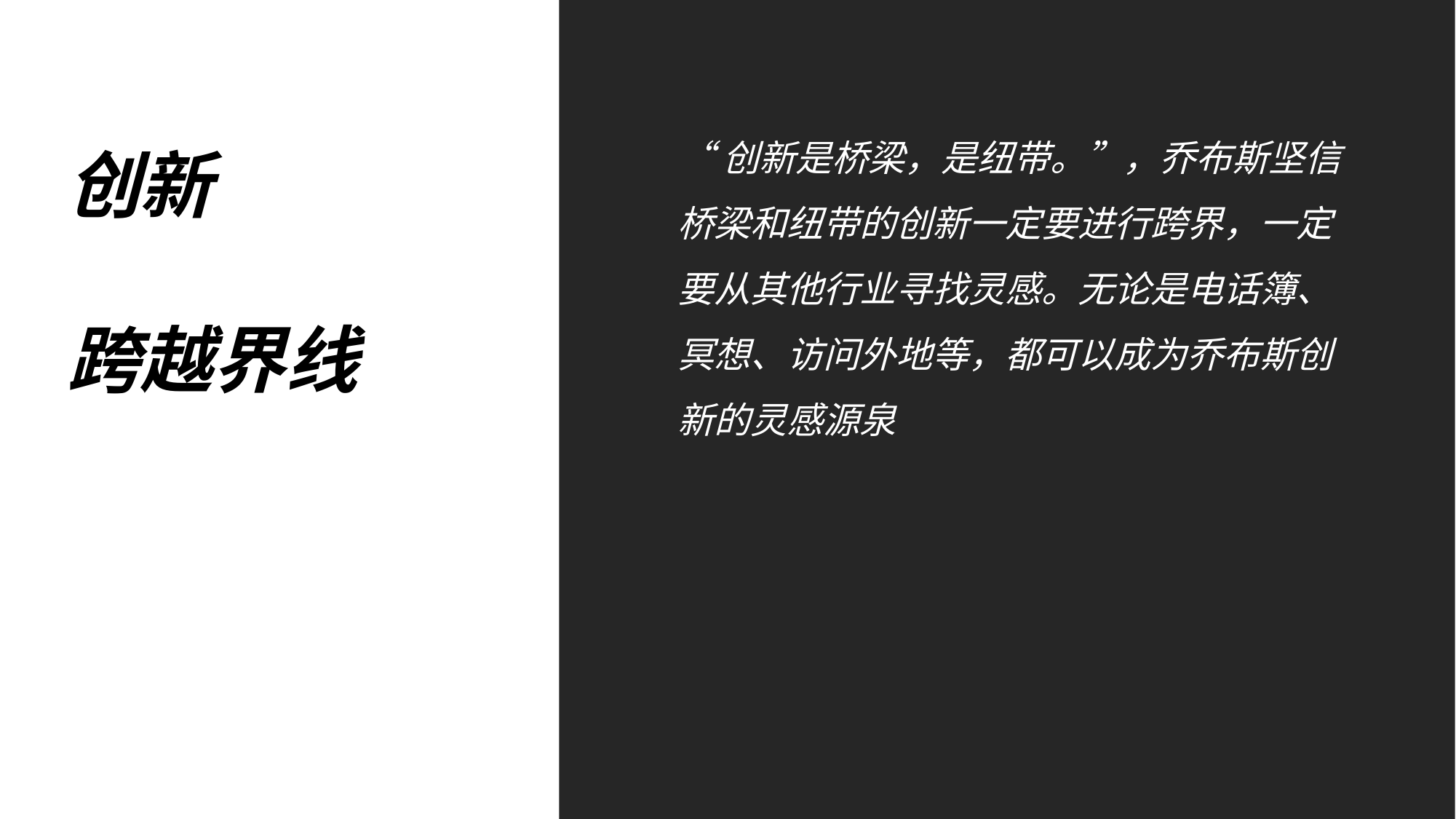

“创新是桥梁，是纽带。”，乔布斯坚信桥梁和纽带的创新一定要进行跨界，一定要从其他行业寻找灵感。无论是电话簿、冥想、访问外地等，都可以成为乔布斯创新的灵感源泉
创新

跨越界线